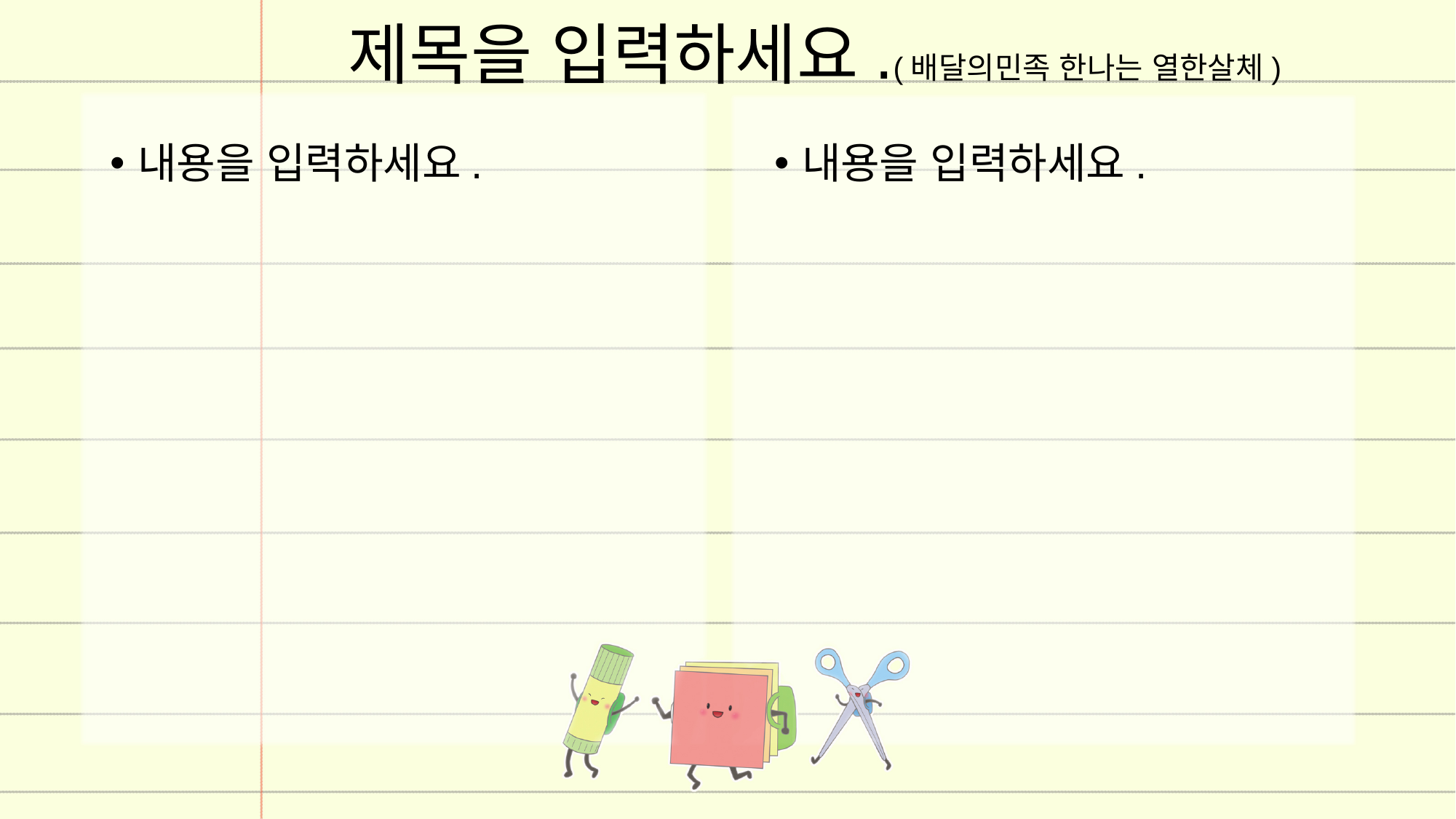

# 제목을 입력하세요.(배달의민족 한나는 열한살체)
내용을 입력하세요.
내용을 입력하세요.